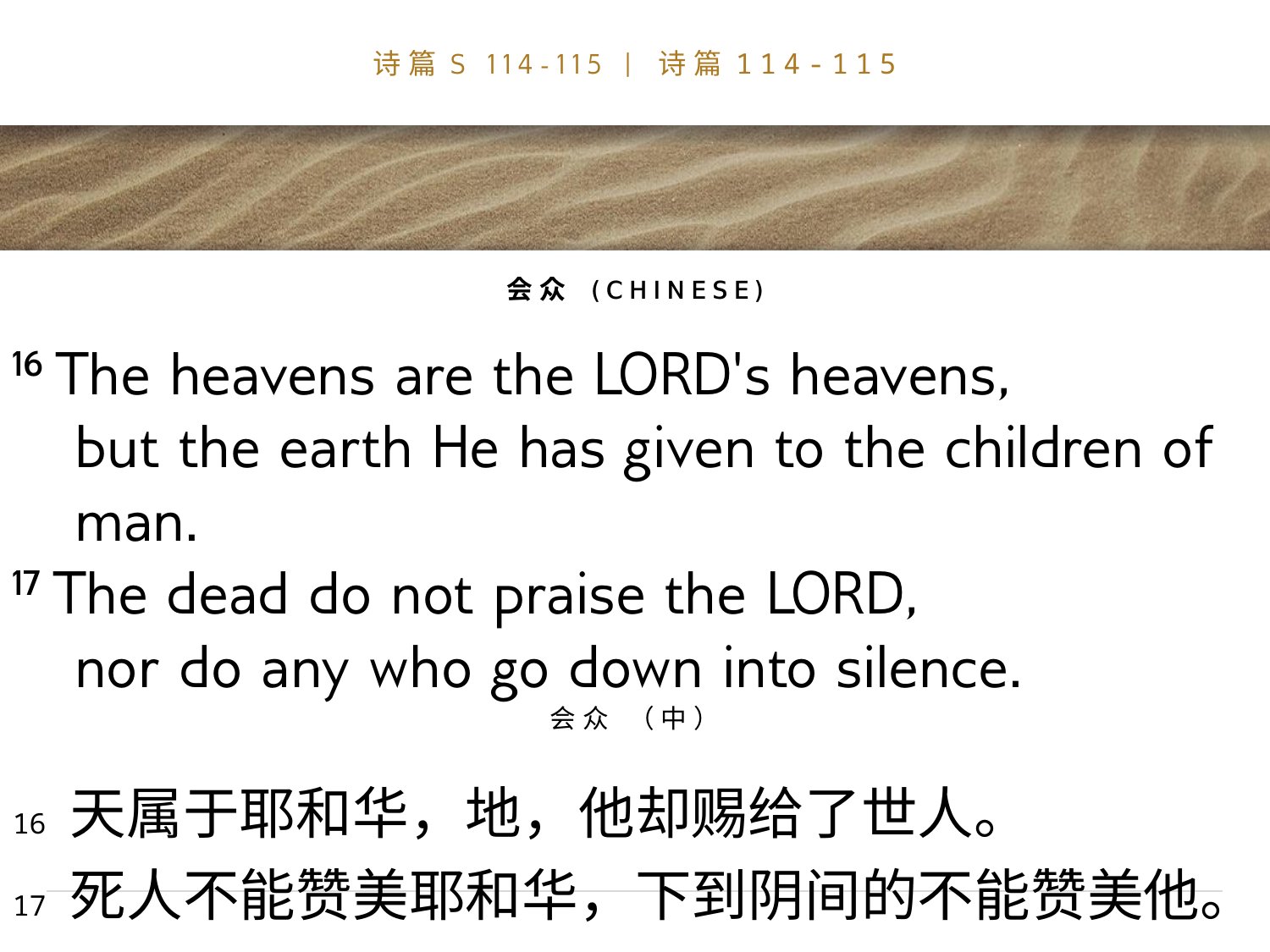

# 诗篇S 114-115 | 诗篇114-115
会众 (CHINESE)
16 The heavens are the Lord's heavens,
but the earth He has given to the children of man.
17 The dead do not praise the Lord,
nor do any who go down into silence.
会众 （中）
16 天属于耶和华，地，他却赐给了世人。
17 死人不能赞美耶和华，下到阴间的不能赞美他。